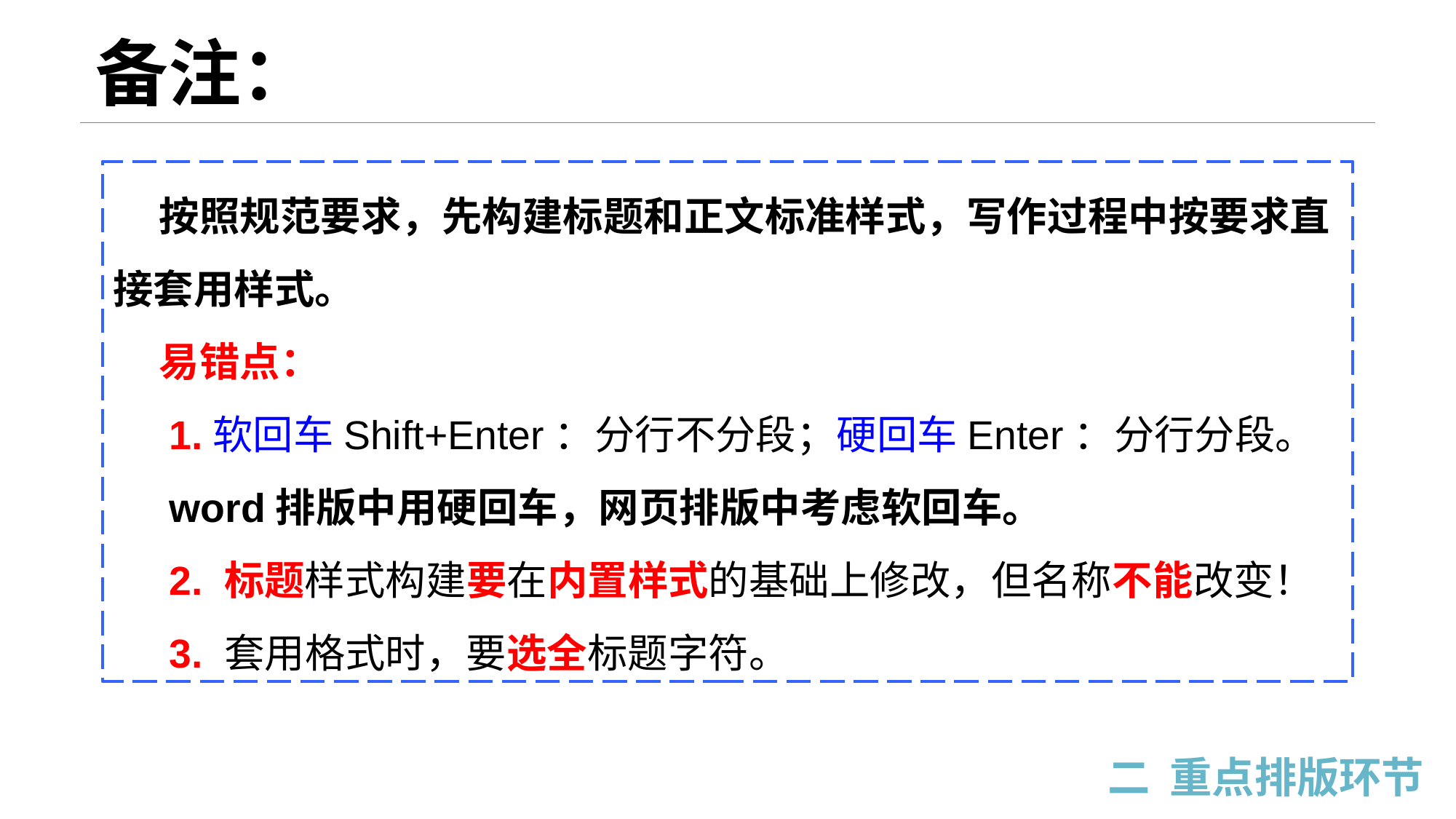

备注：
    按照规范要求，先构建标题和正文标准样式，写作过程中按要求直接套用样式。
    易错点：
     1.软回车Shift+Enter：分行不分段；硬回车Enter：分行分段。
     word排版中用硬回车，网页排版中考虑软回车。
     2. 标题样式构建要在内置样式的基础上修改，但名称不能改变！
     3. 套用格式时，要选全标题字符。

二  重点排版环节